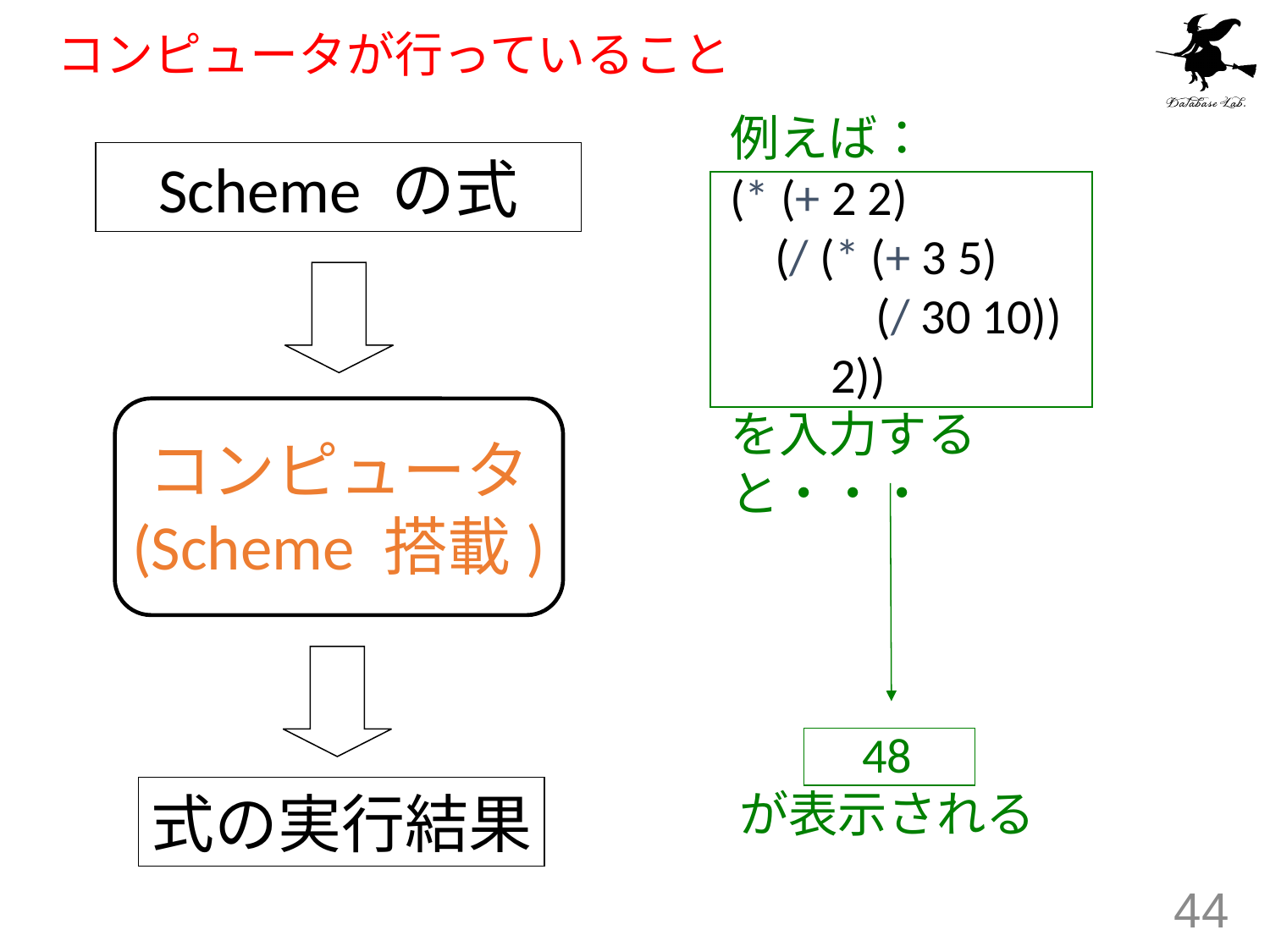

# コンピュータが行っていること
例えば：
(* (+ 2 2)
    (/ (* (+ 3 5)
             (/ 30 10))
         2))
を入力すると・・・
Scheme の式

コンピュータ
(Scheme 搭載)

48
が表示される

式の実行結果
44